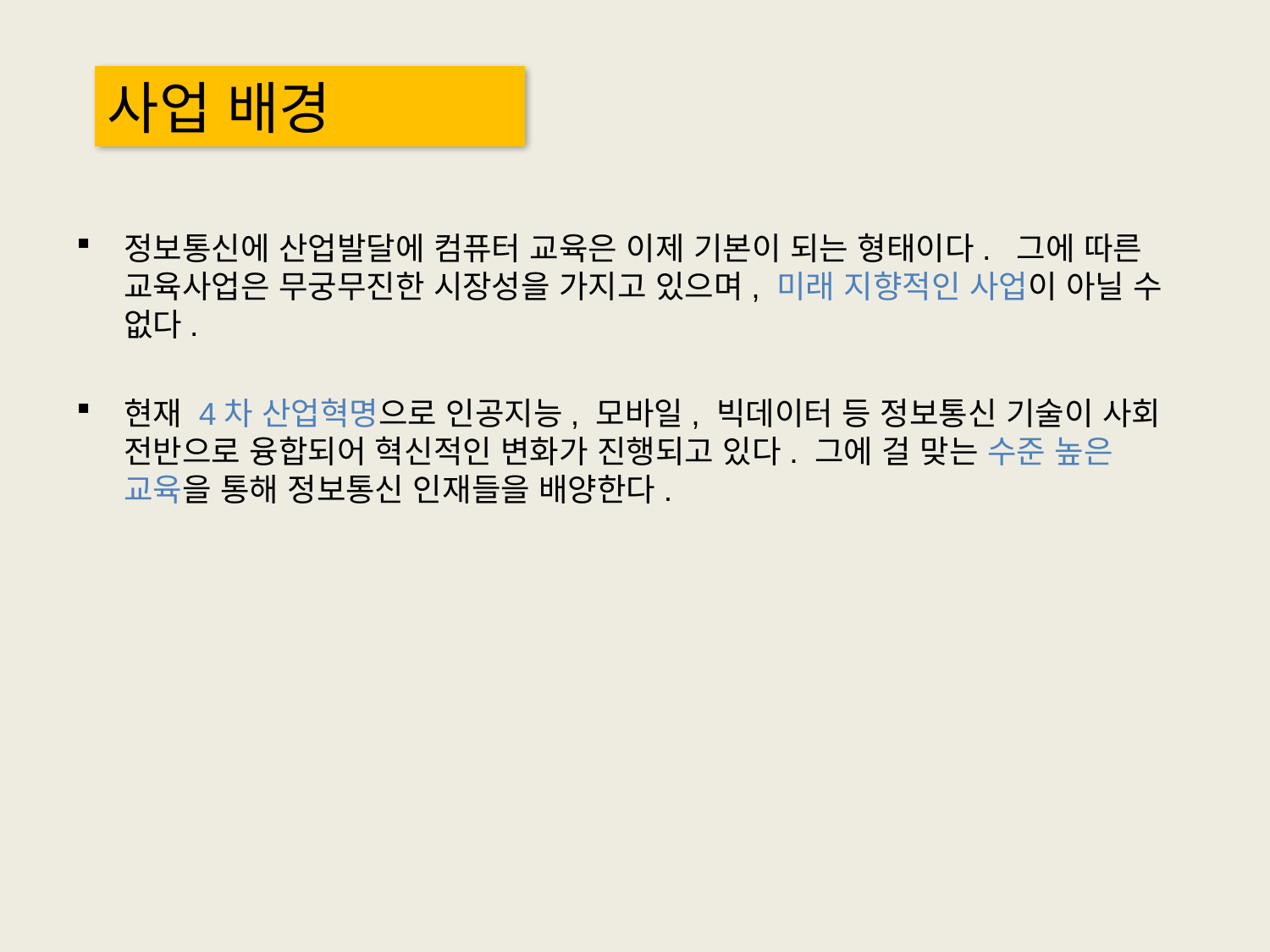

사업 배경
정보통신에 산업발달에 컴퓨터 교육은 이제 기본이 되는 형태이다.  그에 따른 교육사업은 무궁무진한 시장성을 가지고 있으며, 미래 지향적인 사업이 아닐 수 없다.

현재 4차 산업혁명으로 인공지능, 모바일, 빅데이터 등 정보통신 기술이 사회 전반으로 융합되어 혁신적인 변화가 진행되고 있다. 그에 걸 맞는 수준 높은 교육을 통해 정보통신 인재들을 배양한다.